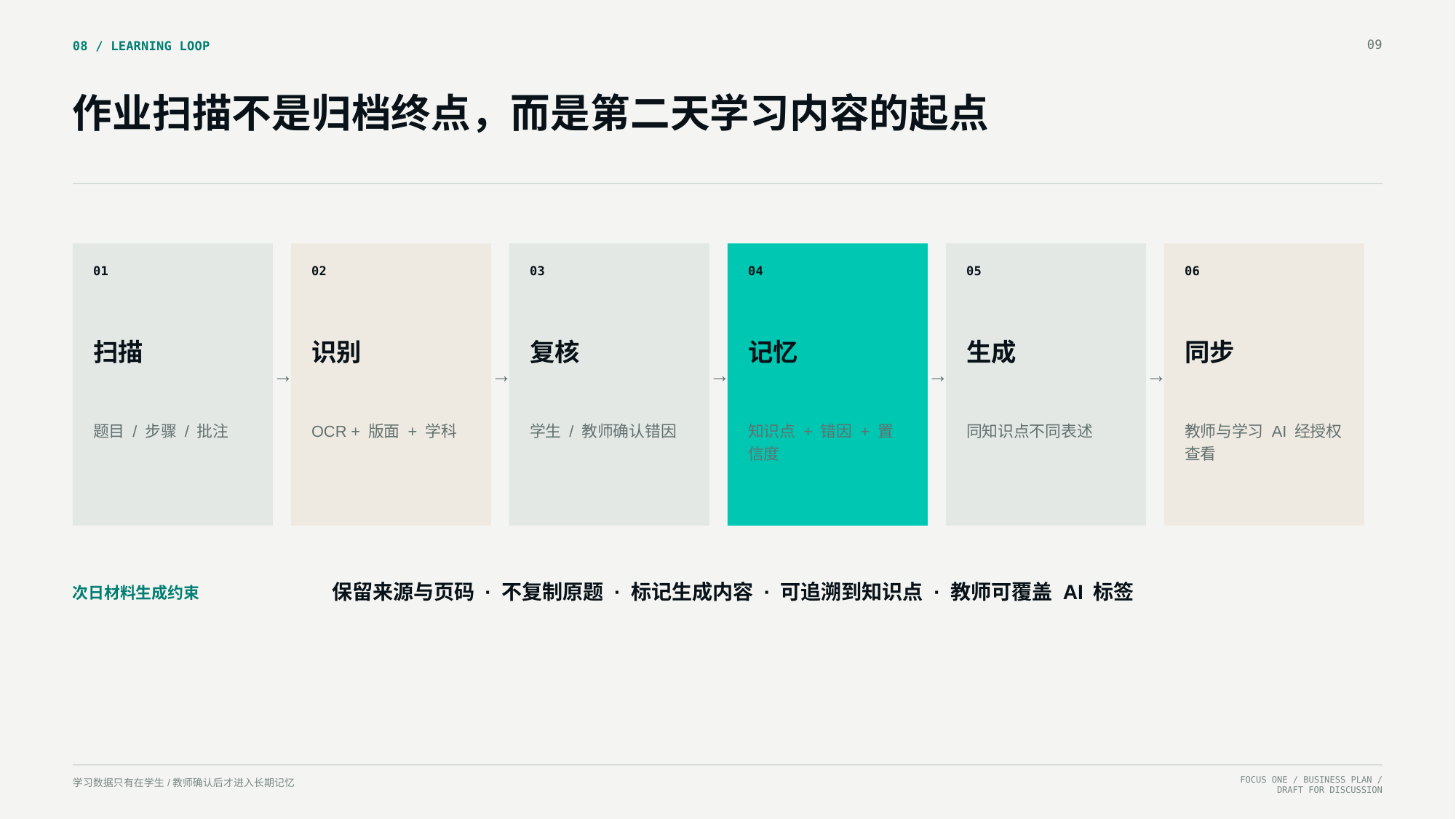

09
08 / LEARNING LOOP
作业扫描不是归档终点，而是第二天学习内容的起点

01
02
03
04
05
06
扫描
识别
复核
记忆
生成
同步
→
→
→
→
→
题目 / 步骤 / 批注
OCR + 版面 + 学科
学生 / 教师确认错因
知识点 + 错因 + 置信度
同知识点不同表述
教师与学习 AI 经授权查看
保留来源与页码 · 不复制原题 · 标记生成内容 · 可追溯到知识点 · 教师可覆盖 AI 标签
次日材料生成约束

学习数据只有在学生/教师确认后才进入长期记忆
FOCUS ONE / BUSINESS PLAN / DRAFT FOR DISCUSSION